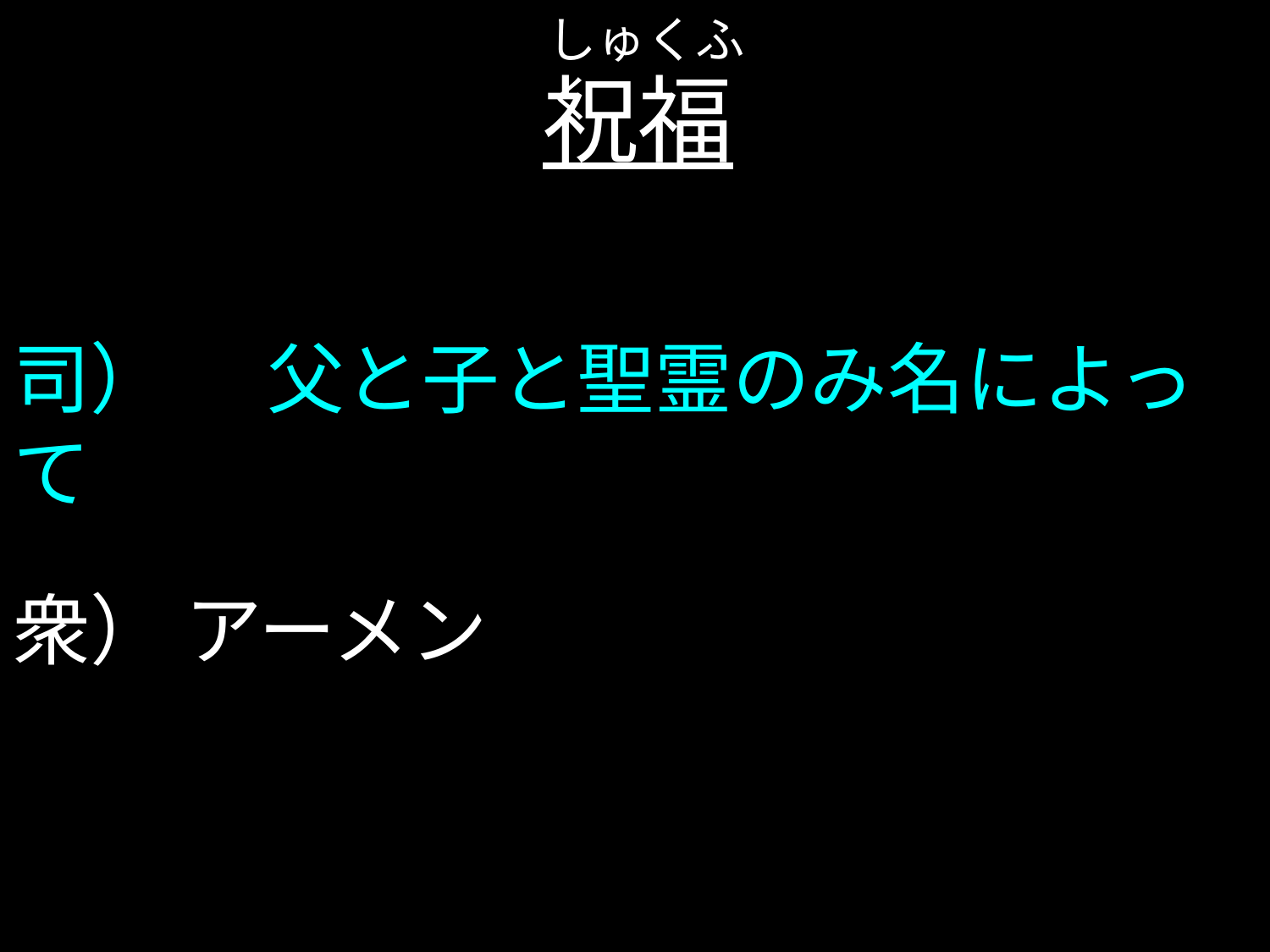

しゅくふく
# 祝福
司）	父と子と聖霊のみ名によって

衆） アーメン